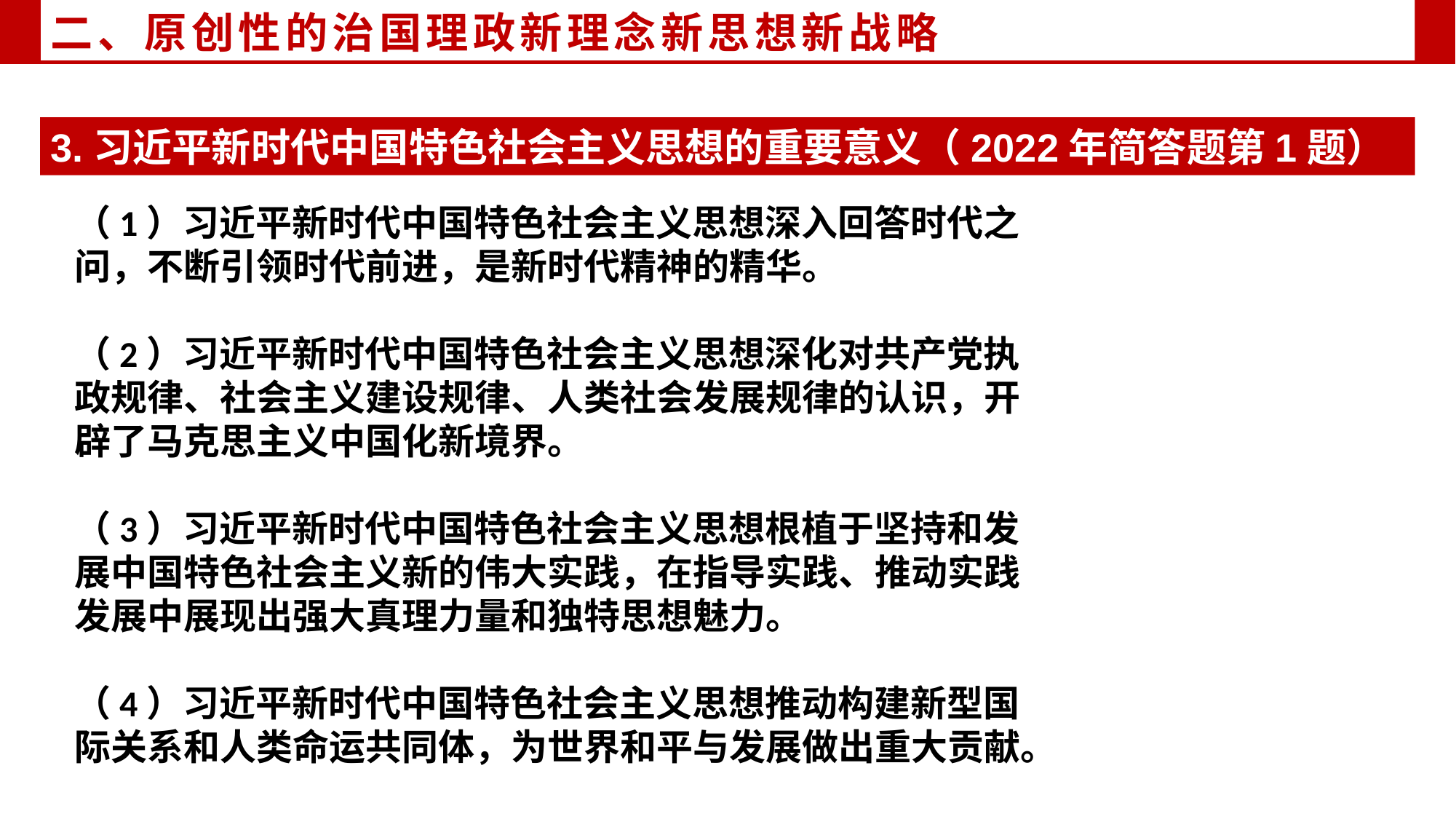

二、原创性的治国理政新理念新思想新战略
3.习近平新时代中国特色社会主义思想的重要意义（2022年简答题第1题）
（1）习近平新时代中国特色社会主义思想深入回答时代之问，不断引领时代前进，是新时代精神的精华。

（2）习近平新时代中国特色社会主义思想深化对共产党执政规律、社会主义建设规律、人类社会发展规律的认识，开辟了马克思主义中国化新境界。

（3）习近平新时代中国特色社会主义思想根植于坚持和发展中国特色社会主义新的伟大实践，在指导实践、推动实践发展中展现出强大真理力量和独特思想魅力。

（4）习近平新时代中国特色社会主义思想推动构建新型国际关系和人类命运共同体，为世界和平与发展做出重大贡献。